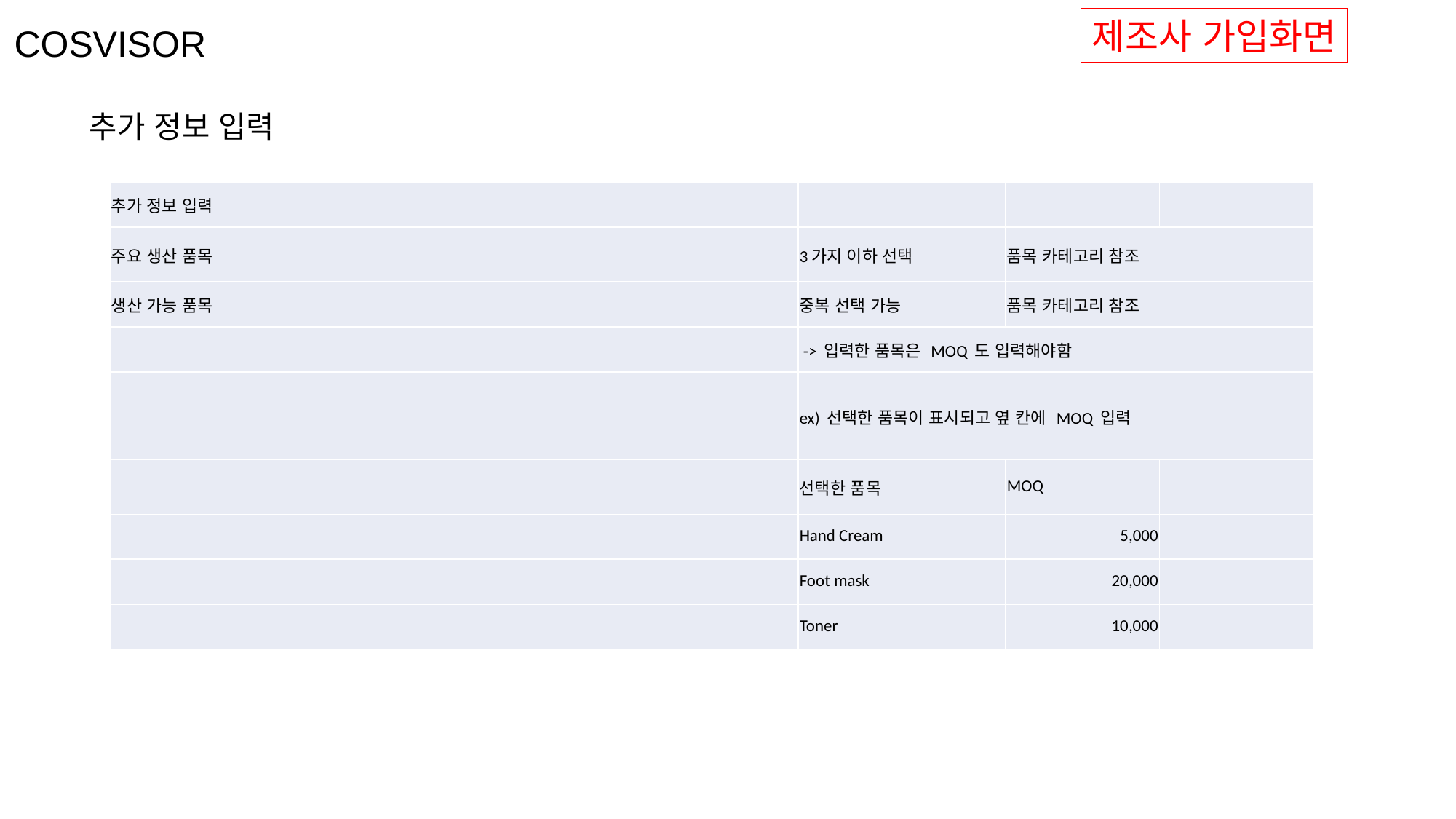

제조사 가입화면
COSVISOR
추가 정보 입력
| 추가 정보 입력 |  |  |  |
| --- | --- | --- | --- |
| 주요 생산 품목 | 3가지 이하 선택 | 품목 카테고리 참조 |  |
| 생산 가능 품목 | 중복 선택 가능 | 품목 카테고리 참조 |  |
|  | -> 입력한 품목은 MOQ 도 입력해야함 |  |  |
|  | ex) 선택한 품목이 표시되고 옆 칸에 MOQ 입력 |  |  |
|  | 선택한 품목 | MOQ |  |
|  | Hand Cream | 5,000 |  |
|  | Foot mask | 20,000 |  |
|  | Toner | 10,000 |  |